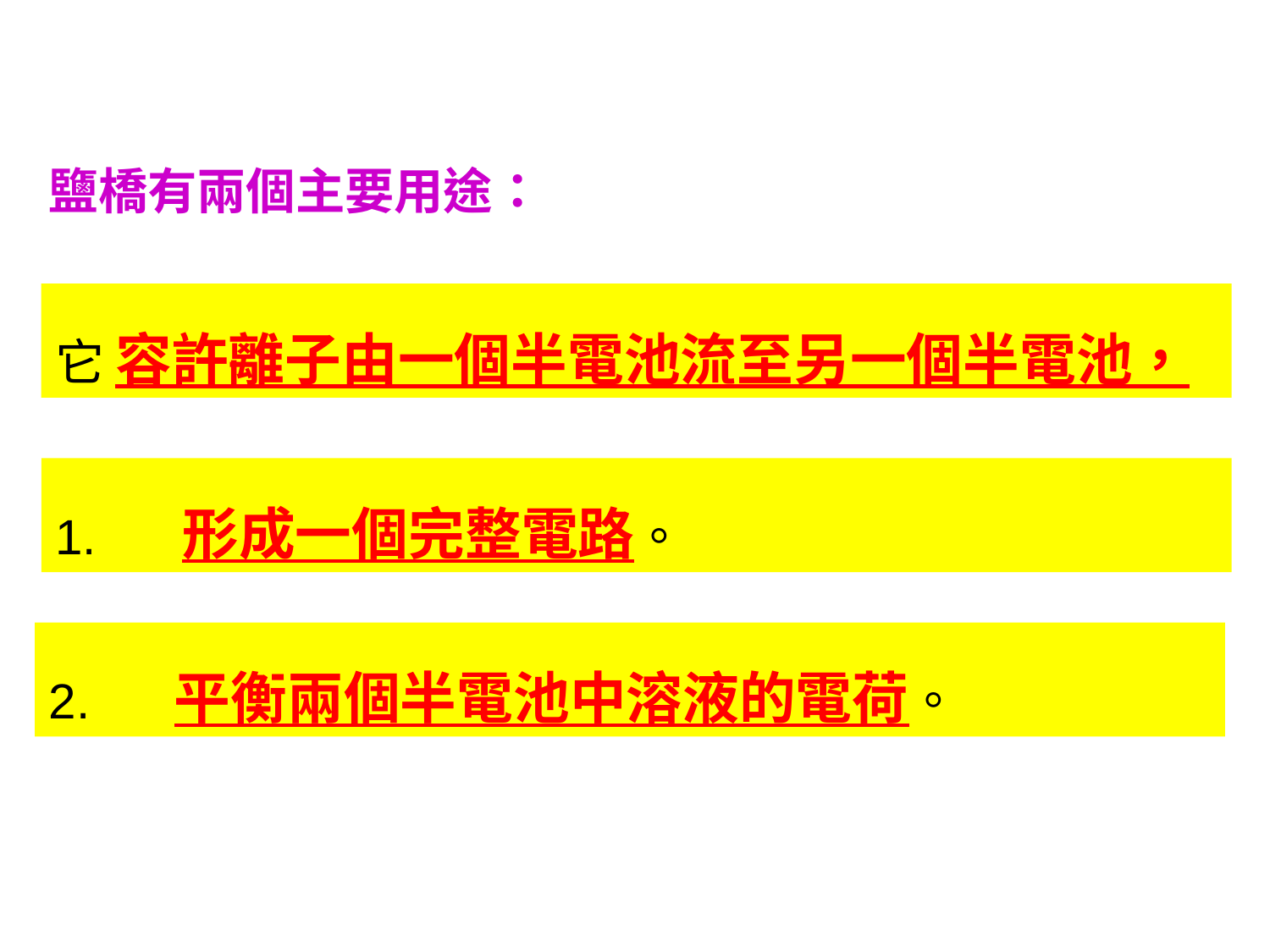

鹽橋有兩個主要用途：
它 容許離子由一個半電池流至另一個半電池，
1.	形成一個完整電路。
2. 	平衡兩個半電池中溶液的電荷。